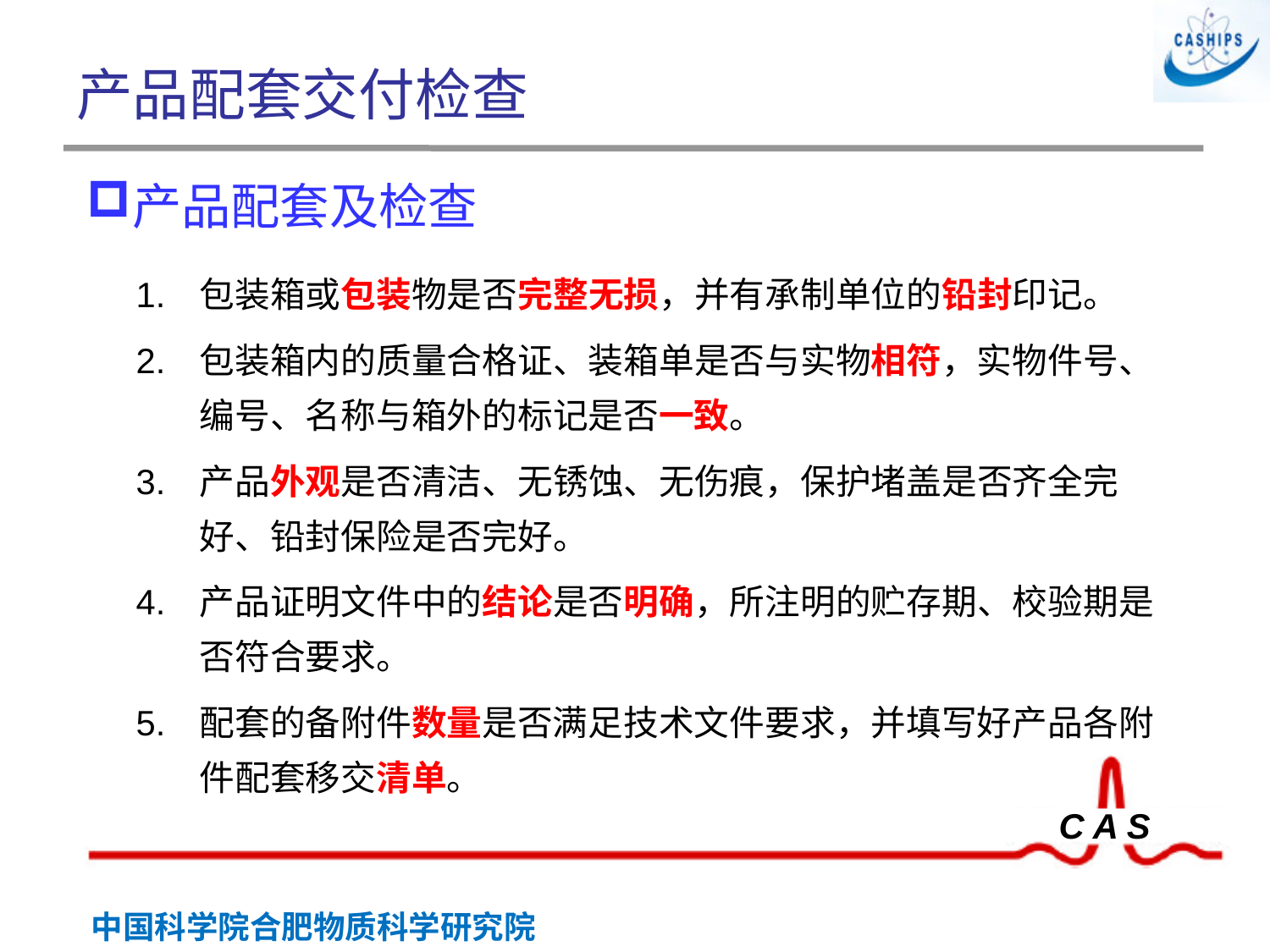

# 产品配套交付检查
产品配套及检查

包装箱或包装物是否完整无损，并有承制单位的铅封印记。
包装箱内的质量合格证、装箱单是否与实物相符，实物件号、编号、名称与箱外的标记是否一致。
产品外观是否清洁、无锈蚀、无伤痕，保护堵盖是否齐全完好、铅封保险是否完好。
产品证明文件中的结论是否明确，所注明的贮存期、校验期是否符合要求。
配套的备附件数量是否满足技术文件要求，并填写好产品各附件配套移交清单。
  胶印章
钢印章
封印章